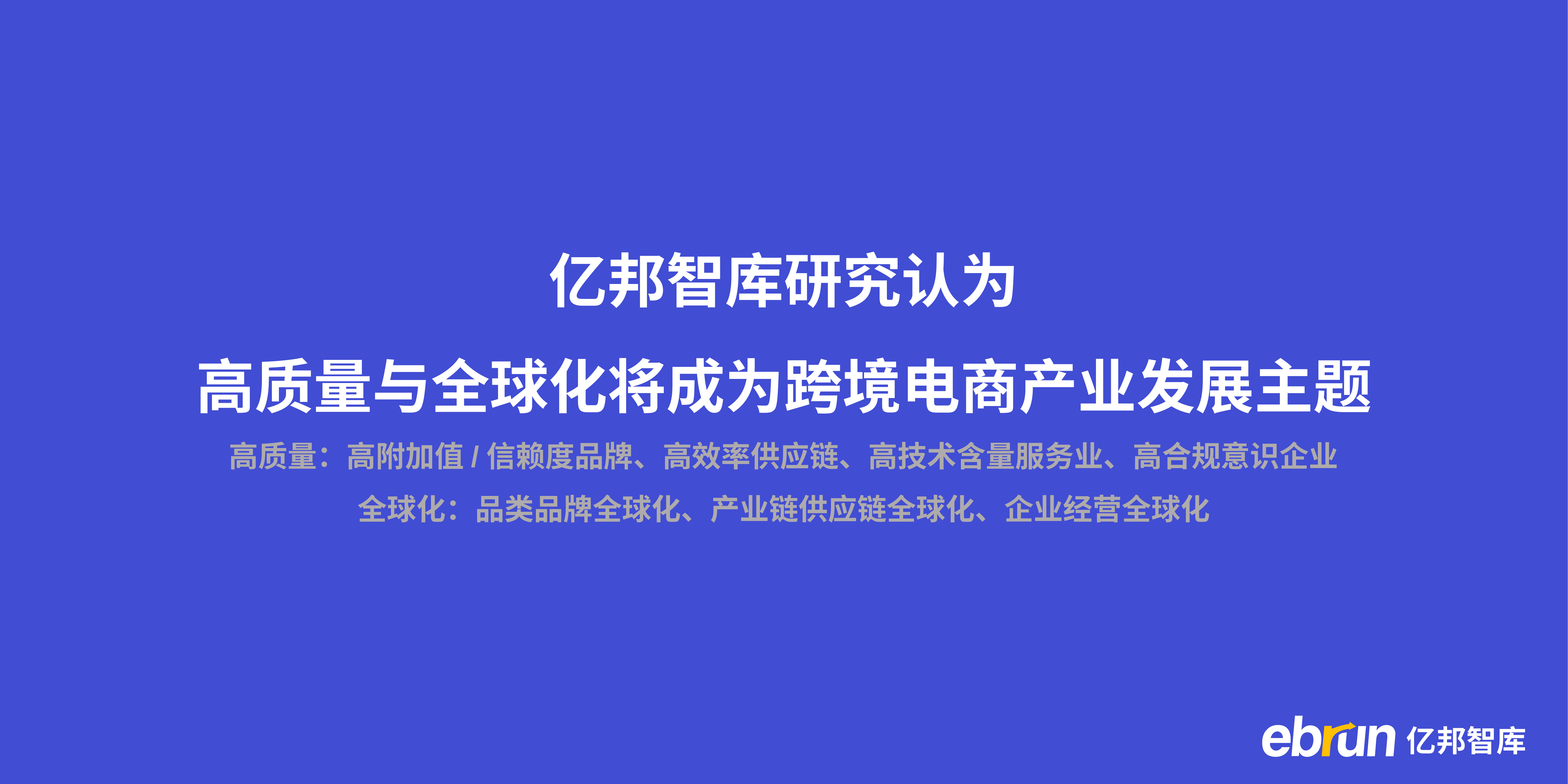

亿邦智库研究认为
高质量与全球化将成为跨境电商产业发展主题
高质量：高附加值/信赖度品牌、高效率供应链、高技术含量服务业、高合规意识企业
全球化：品类品牌全球化、产业链供应链全球化、企业经营全球化

亿邦智库